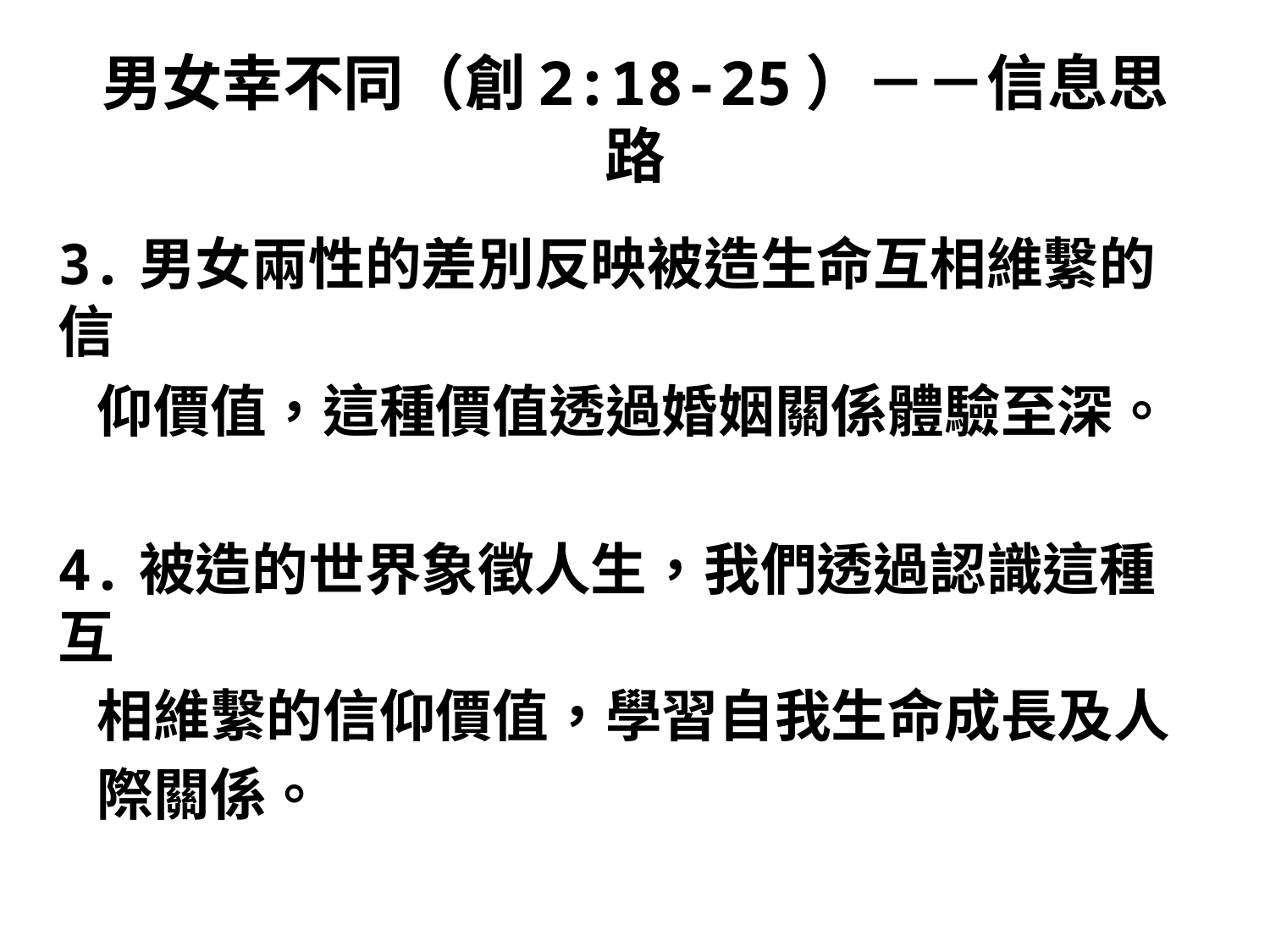

# 男女幸不同（創2:18-25）－－信息思路
3.男女兩性的差別反映被造生命互相維繫的信
  仰價值，這種價值透過婚姻關係體驗至深。

4.被造的世界象徵人生，我們透過認識這種互
  相維繫的信仰價值，學習自我生命成長及人
  際關係。